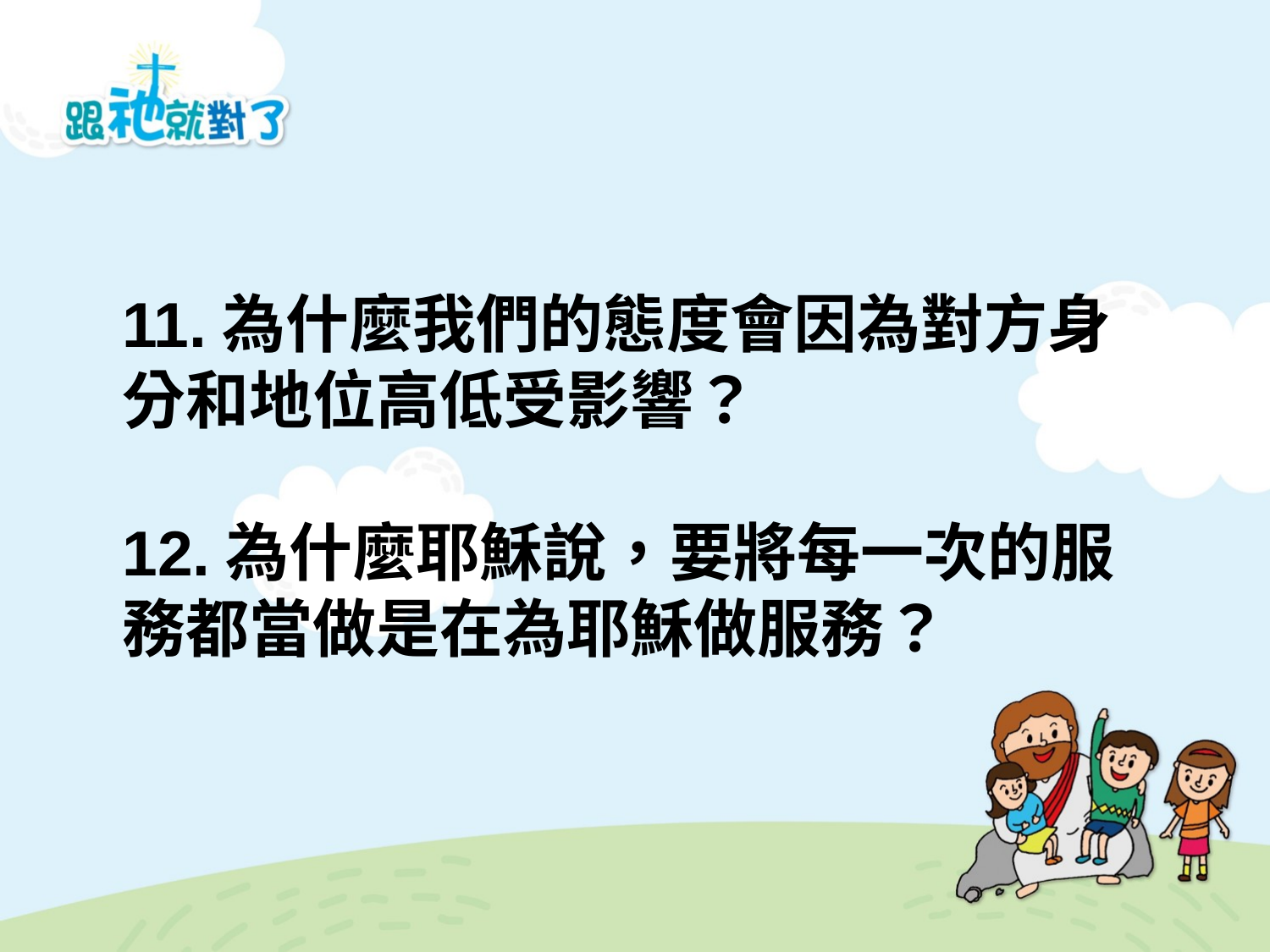

11.為什麼我們的態度會因為對方身分和地位高低受影響？

12.為什麼耶穌說，要將每一次的服務都當做是在為耶穌做服務？